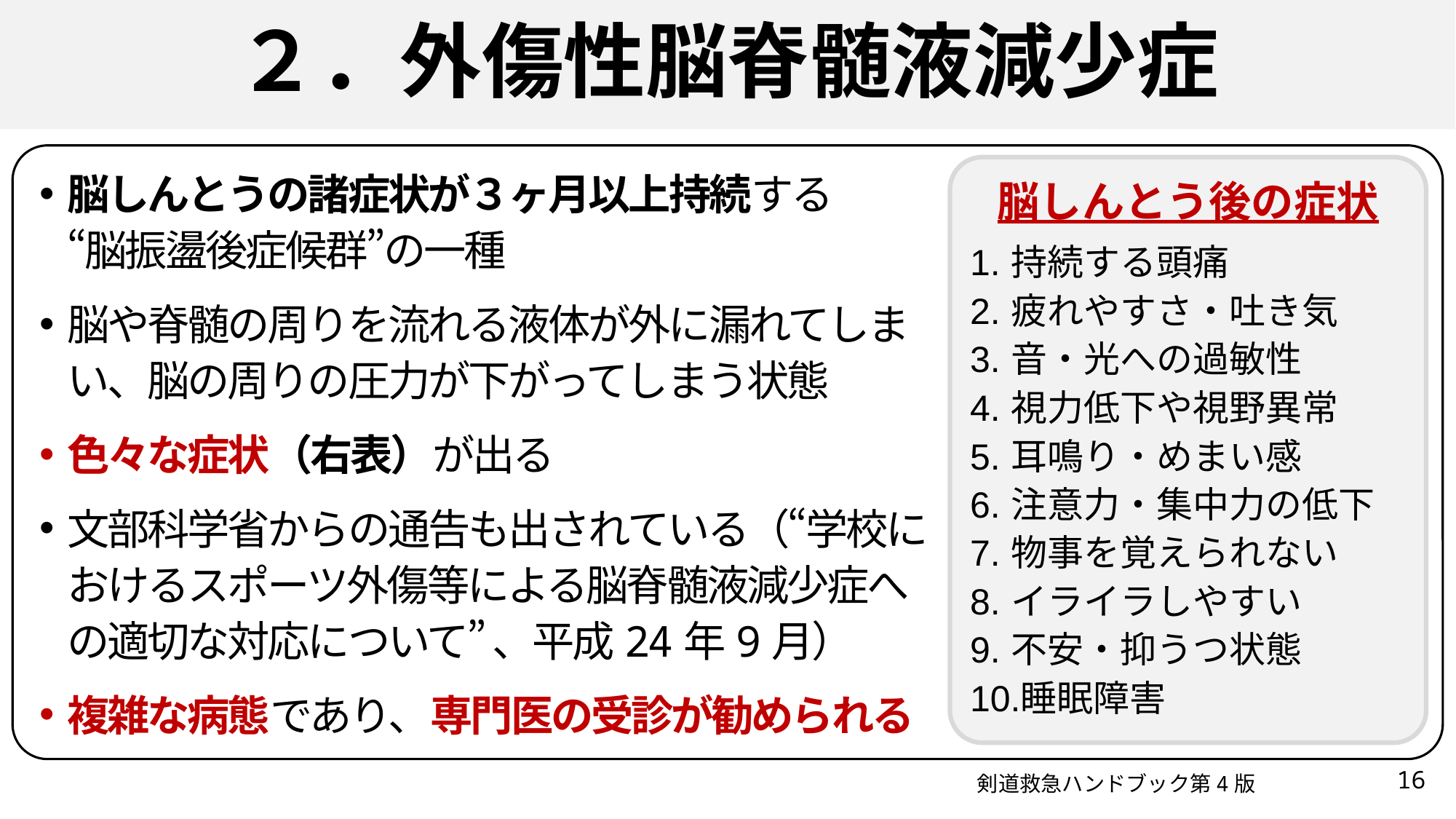

# ２．外傷性脳脊髄液減少症

脳しんとう後の症状
持続する頭痛
疲れやすさ・吐き気
音・光への過敏性
視力低下や視野異常
耳鳴り・めまい感
注意力・集中力の低下
物事を覚えられない
イライラしやすい
不安・抑うつ状態
睡眠障害
脳しんとうの諸症状が３ヶ月以上持続する
“脳振盪後症候群”の一種
脳や脊髄の周りを流れる液体が外に漏れてしまい、脳の周りの圧力が下がってしまう状態
色々な症状（右表）が出る
文部科学省からの通告も出されている（“学校におけるスポーツ外傷等による脳脊髄液減少症への適切な対応について” 、平成24年9月）
複雑な病態であり、専門医の受診が勧められる
16
剣道救急ハンドブック第4版